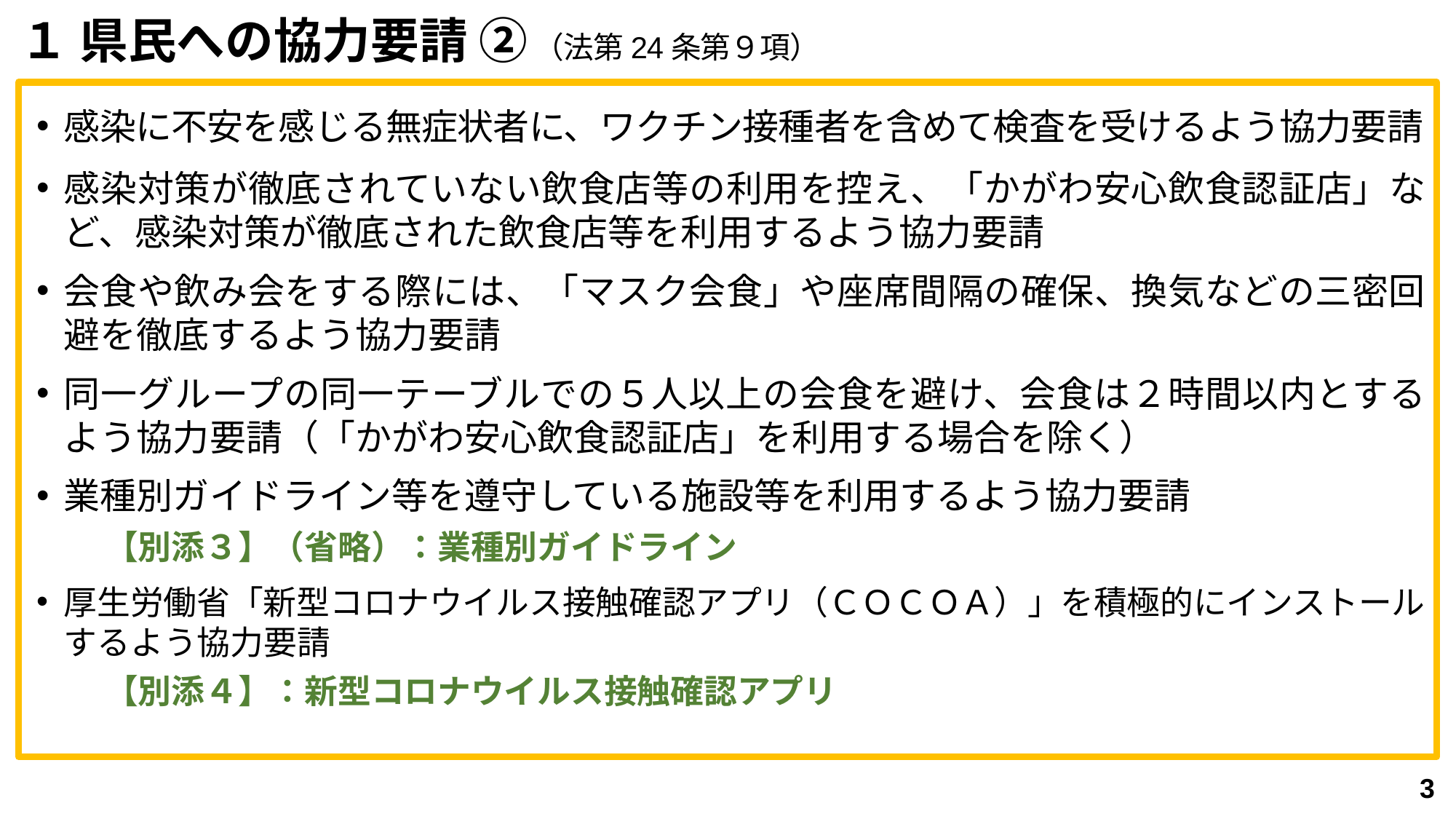

# １ 県民への協力要請 ② （法第24条第９項）
感染に不安を感じる無症状者に、ワクチン接種者を含めて検査を受けるよう協力要請
感染対策が徹底されていない飲食店等の利用を控え、「かがわ安心飲食認証店」など、感染対策が徹底された飲食店等を利用するよう協力要請
会食や飲み会をする際には、「マスク会食」や座席間隔の確保、換気などの三密回避を徹底するよう協力要請
同一グループの同一テーブルでの５人以上の会食を避け、会食は２時間以内とするよう協力要請（「かがわ安心飲食認証店」を利用する場合を除く）
業種別ガイドライン等を遵守している施設等を利用するよう協力要請
　 【別添３】（省略）：業種別ガイドライン
厚生労働省「新型コロナウイルス接触確認アプリ（ＣＯＣＯＡ）」を積極的にインストールするよう協力要請
　 【別添４】：新型コロナウイルス接触確認アプリ
3